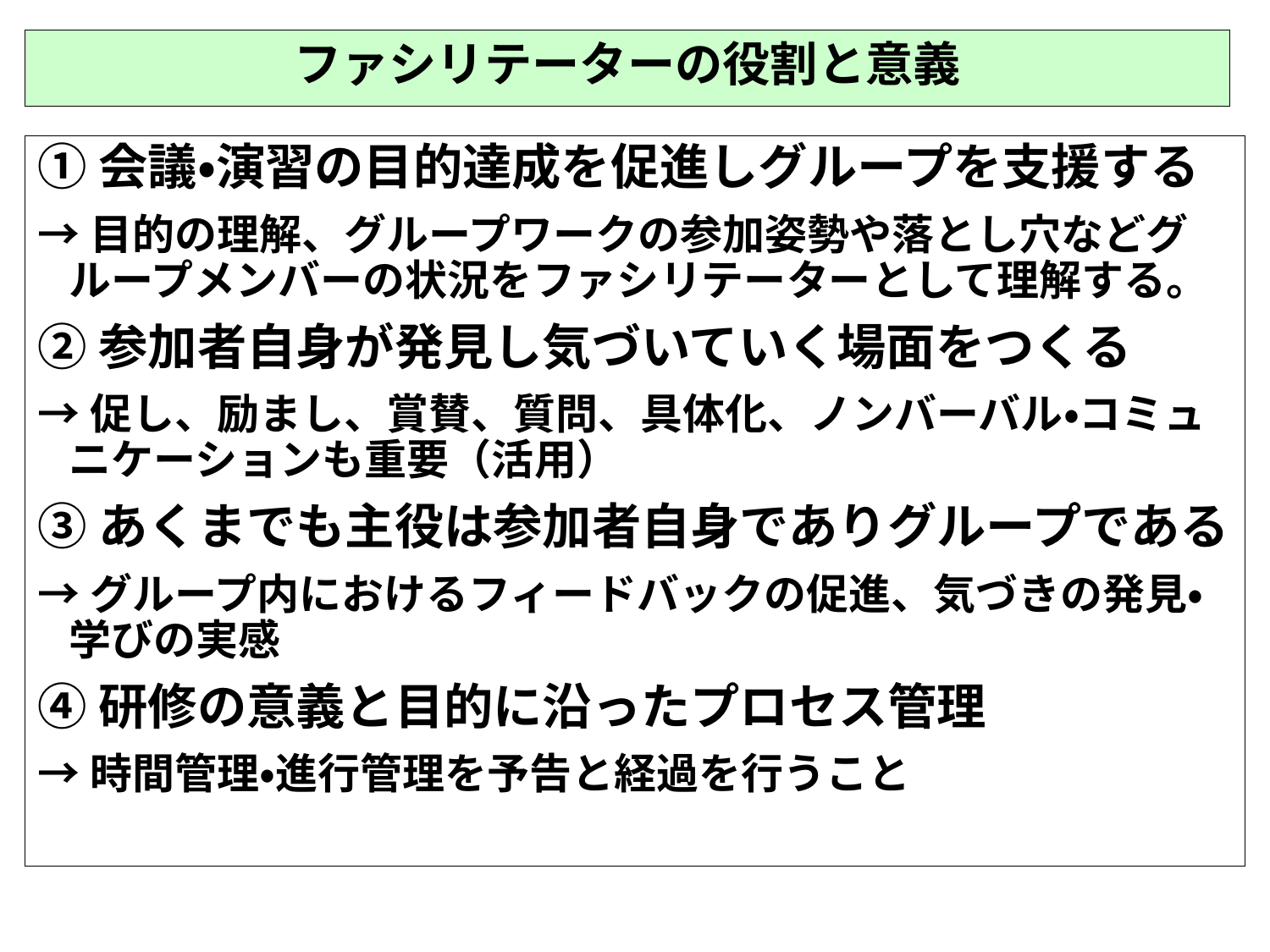

ファシリテーターの役割と意義
①会議・演習の目的達成を促進しグループを支援する
→目的の理解、グループワークの参加姿勢や落とし穴などグループメンバーの状況をファシリテーターとして理解する。
②参加者自身が発見し気づいていく場面をつくる
→促し、励まし、賞賛、質問、具体化、ノンバーバル・コミュニケーションも重要（活用）
③あくまでも主役は参加者自身でありグループである
→グループ内におけるフィードバックの促進、気づきの発見・学びの実感
④研修の意義と目的に沿ったプロセス管理
→時間管理・進行管理を予告と経過を行うこと